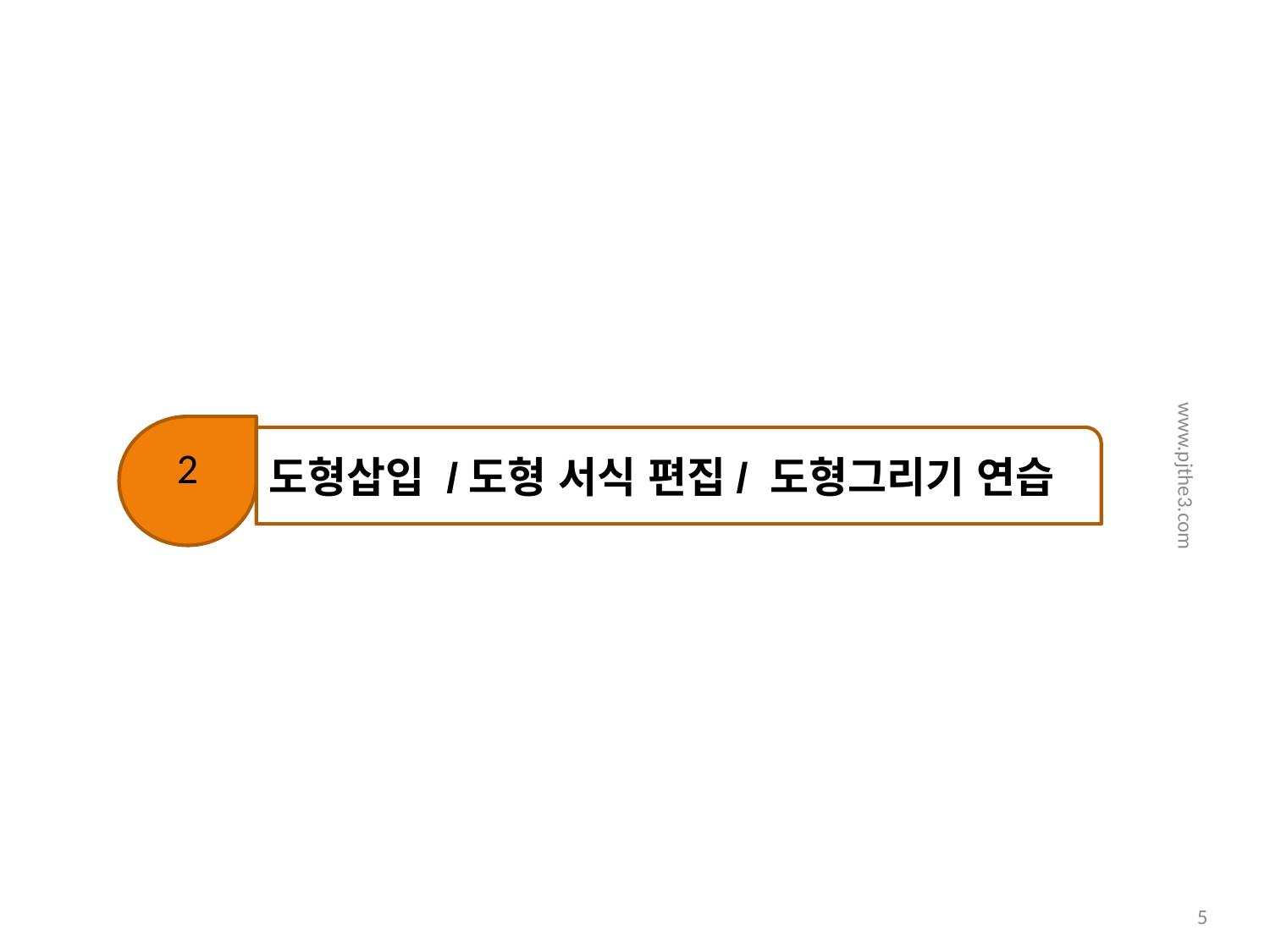

2
도형삽입 /도형 서식 편집/ 도형그리기 연습
www.pjthe3.com
5